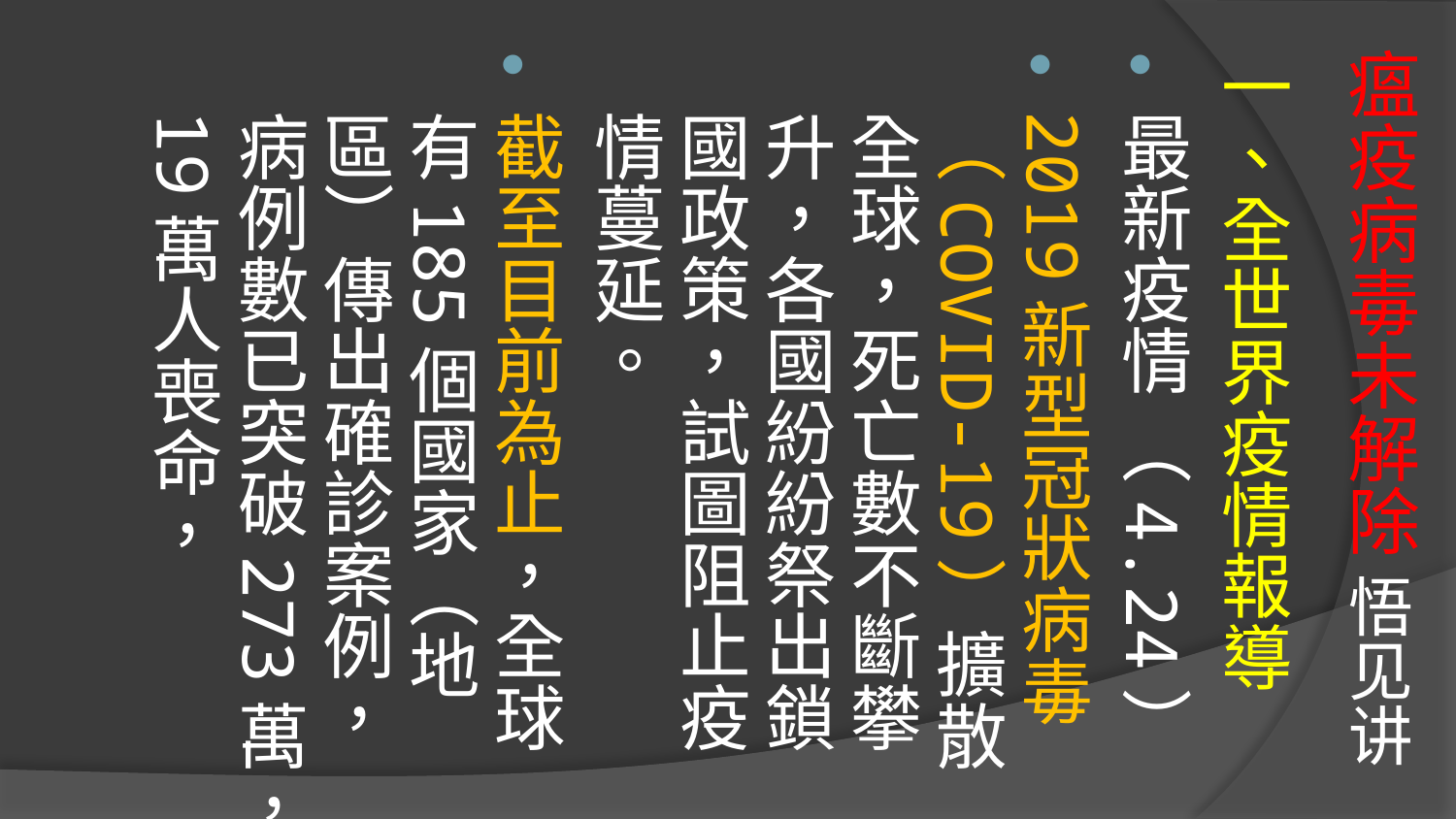

# 瘟疫病毒未解除 悟见讲
一、全世界疫情報導
最新疫情 （4.24）
2019新型冠狀病毒（COVID-19）擴散全球，死亡數不斷攀升，各國紛紛祭出鎖國政策，試圖阻止疫情蔓延。
截至目前為止，全球有185個國家（地區）傳出確診案例，病例數已突破273萬，19萬人喪命，